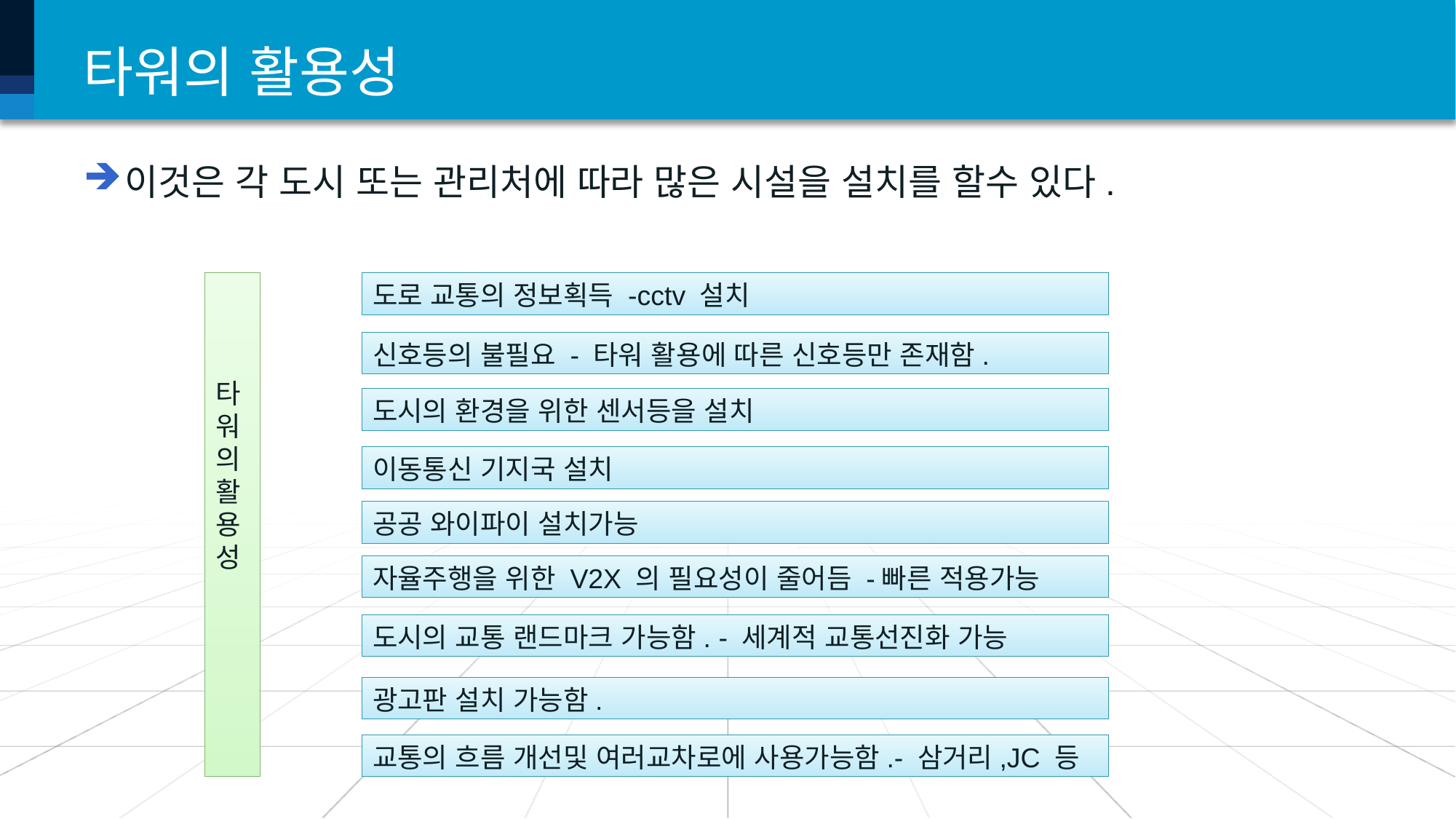

# 타워의 활용성
이것은 각 도시 또는 관리처에 따라 많은 시설을 설치를 할수 있다.

타워의 활용성

도로 교통의 정보획득 -cctv 설치

신호등의 불필요 - 타워 활용에 따른 신호등만 존재함.

도시의 환경을 위한 센서등을 설치

이동통신 기지국 설치

공공 와이파이 설치가능

자율주행을 위한 V2X 의 필요성이 줄어듬 -빠른 적용가능

도시의 교통 랜드마크 가능함. - 세계적 교통선진화 가능

광고판 설치 가능함.
교통의 흐름 개선및 여러교차로에 사용가능함.- 삼거리,JC 등